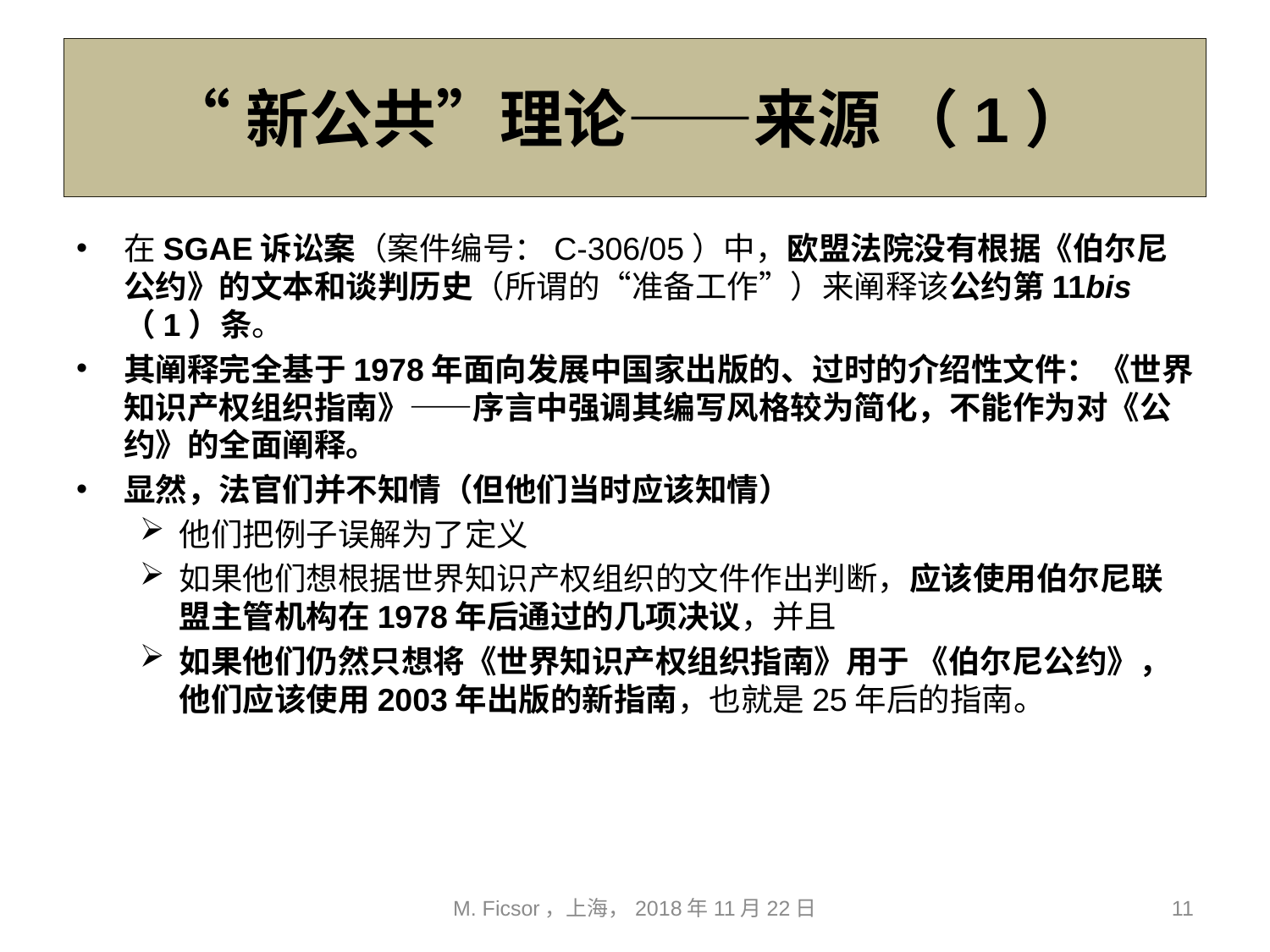

# “新公共”理论——来源 （1）
在SGAE诉讼案（案件编号：C-306/05）中，欧盟法院没有根据《伯尔尼公约》的文本和谈判历史（所谓的“准备工作”）来阐释该公约第11bis（1）条。
其阐释完全基于1978年面向发展中国家出版的、过时的介绍性文件：《世界知识产权组织指南》——序言中强调其编写风格较为简化，不能作为对《公约》的全面阐释。
显然，法官们并不知情（但他们当时应该知情）
他们把例子误解为了定义
如果他们想根据世界知识产权组织的文件作出判断，应该使用伯尔尼联盟主管机构在1978年后通过的几项决议，并且
如果他们仍然只想将《世界知识产权组织指南》用于 《伯尔尼公约》，他们应该使用2003年出版的新指南，也就是25年后的指南。

M. Ficsor，上海，2018年11月22日
11